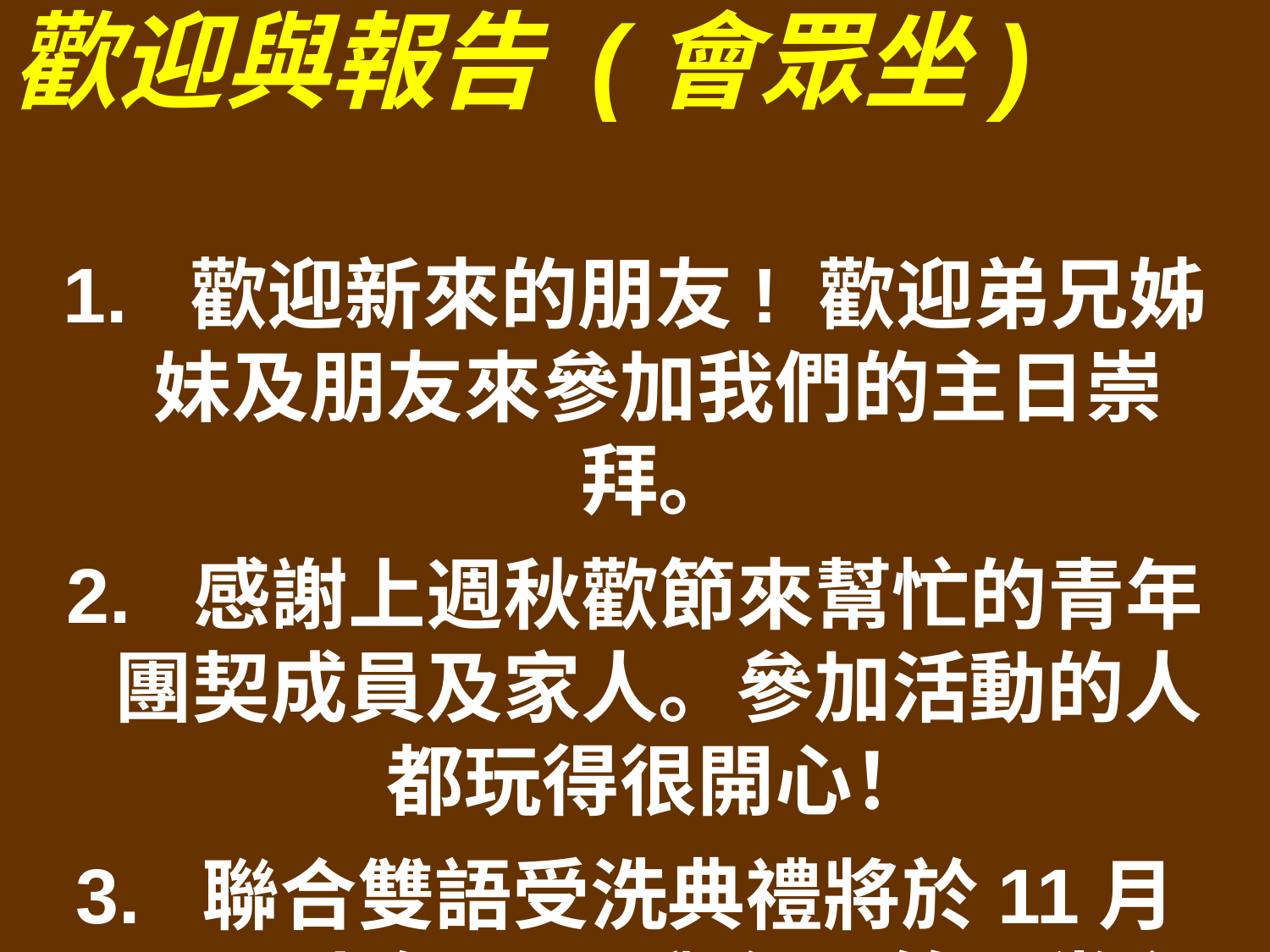

歡迎與報告 (會眾坐)

1.  歡迎新來的朋友! 歡迎弟兄姊妹及朋友來參加我們的主日崇拜。
2.  感謝上週秋歡節來幫忙的青年團契成員及家人。參加活動的人都玩得很開心！
3.  聯合雙語受洗典禮將於11月19日上午9:30舉行。第二堂主日崇拜為聯合雙語崇拜。